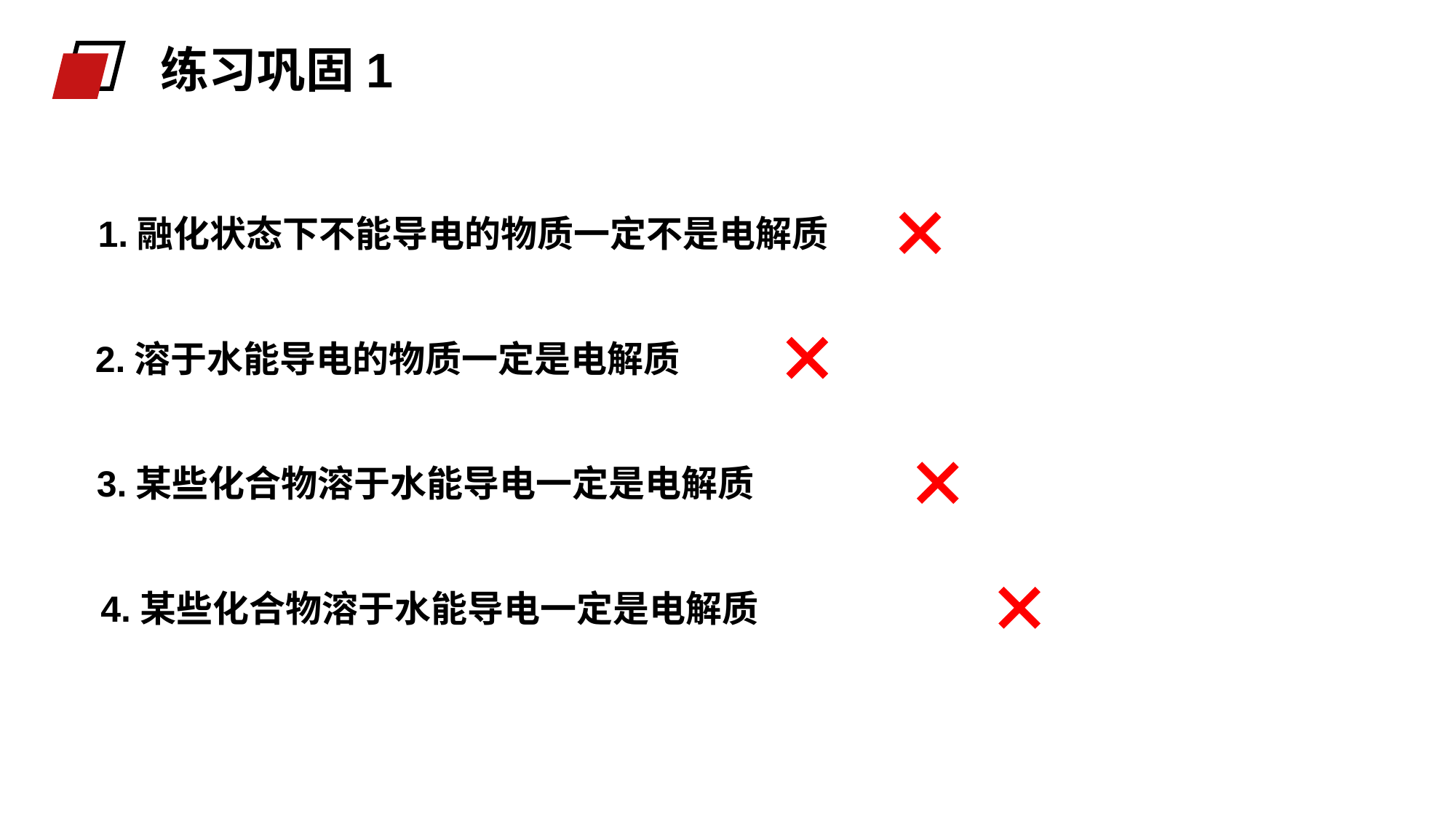

练习巩固1
1.融化状态下不能导电的物质一定不是电解质

2.溶于水能导电的物质一定是电解质

3.某些化合物溶于水能导电一定是电解质

4.某些化合物溶于水能导电一定是电解质